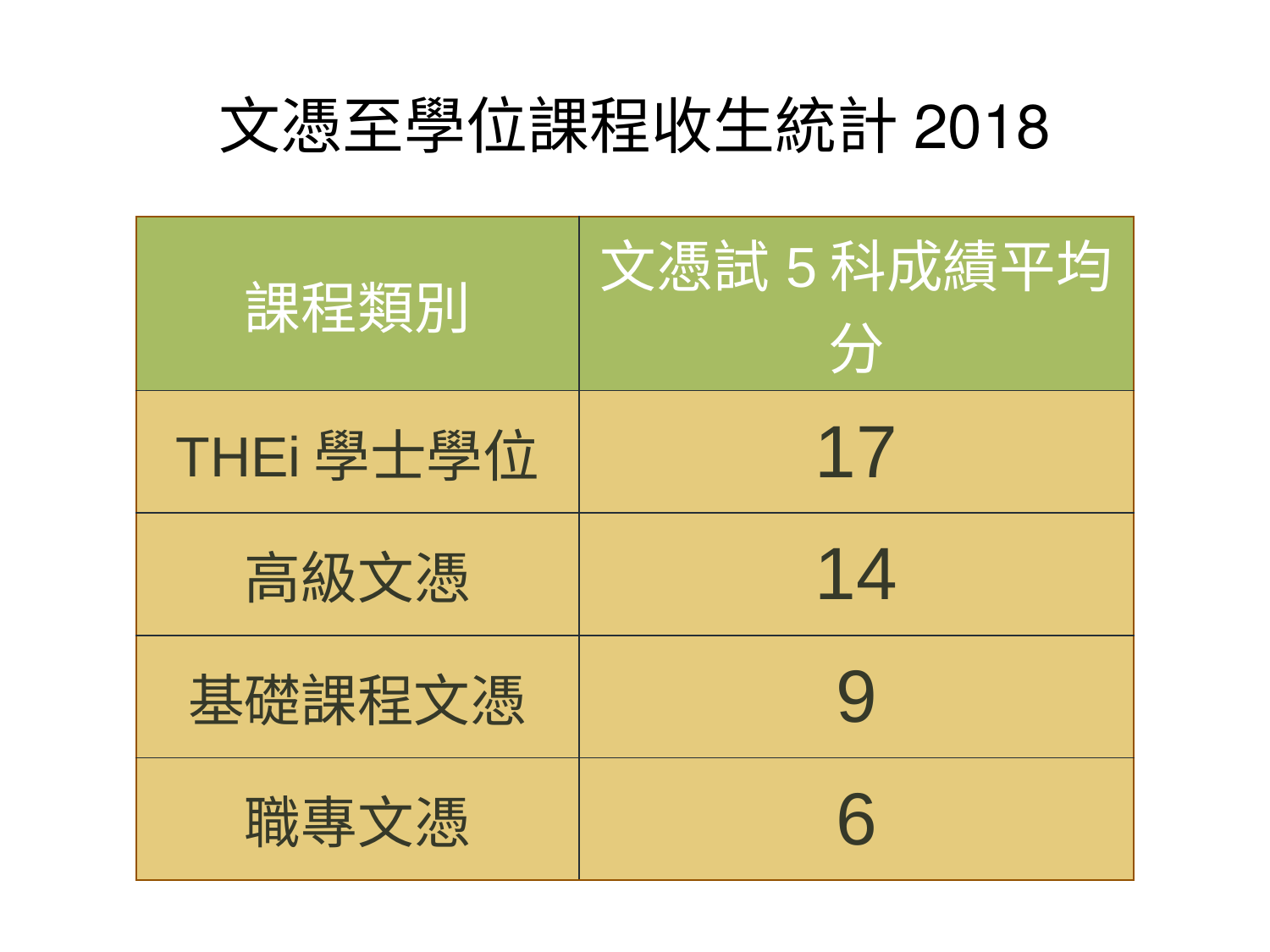

# 文憑至學位課程收生統計2018
| 課程類別 | 文憑試5科成績平均分 |
| --- | --- |
| THEi學士學位 | 17 |
| 高級文憑 | 14 |
| 基礎課程文憑 | 9 |
| 職專文憑 | 6 |